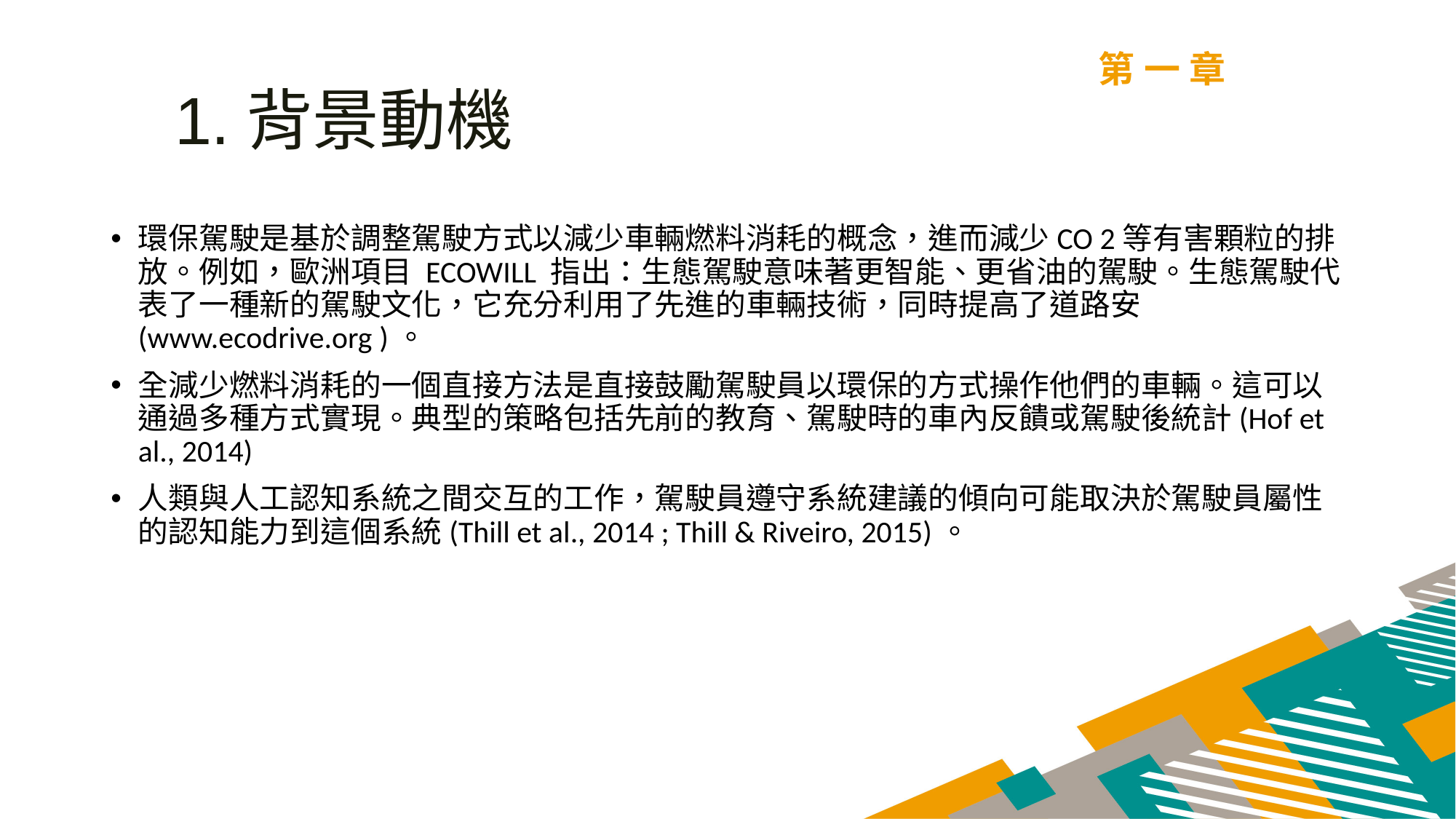

第一章
1.背景動機
環保駕駛是基於調整駕駛方式以減少車輛燃料消耗的概念，進而減少CO 2等有害顆粒的排放。例如，歐洲項目 ECOWILL 指出：生態駕駛意味著更智能、更省油的駕駛。生態駕駛代表了一種新的駕駛文化，它充分利用了先進的車輛技術，同時提高了道路安(www.ecodrive.org )。
全減少燃料消耗的一個直接方法是直接鼓勵駕駛員以環保的方式操作他們的車輛。這可以通過多種方式實現。典型的策略包括先前的教育、駕駛時的車內反饋或駕駛後統計(Hof et al., 2014)
人類與人工認知系統之間交互的工作，駕駛員遵守系統建議的傾向可能取決於駕駛員屬性的認知能力到這個系統(Thill et al., 2014 ; Thill & Riveiro, 2015)。